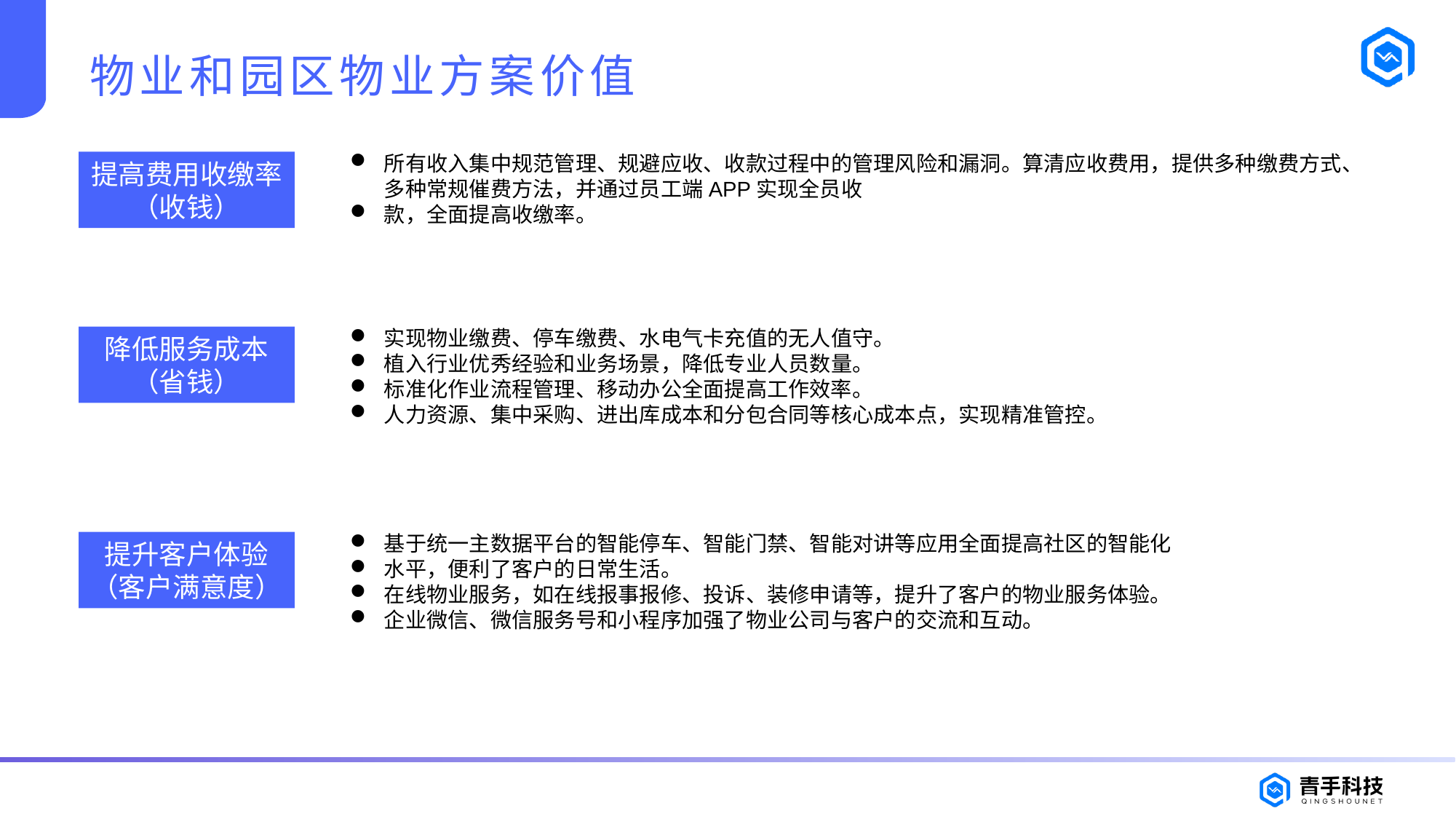

# 物业和园区物业方案价值
所有收入集中规范管理、规避应收、收款过程中的管理风险和漏洞。算清应收费用，提供多种缴费方式、多种常规催费方法，并通过员工端APP实现全员收
款，全面提高收缴率。
提高费用收缴率（收钱）
实现物业缴费、停车缴费、水电气卡充值的无人值守。
植入行业优秀经验和业务场景，降低专业人员数量。
标准化作业流程管理、移动办公全面提高工作效率。
人力资源、集中采购、进出库成本和分包合同等核心成本点，实现精准管控。
降低服务成本（省钱）
基于统一主数据平台的智能停车、智能门禁、智能对讲等应用全面提高社区的智能化
水平，便利了客户的日常生活。
在线物业服务，如在线报事报修、投诉、装修申请等，提升了客户的物业服务体验。
企业微信、微信服务号和小程序加强了物业公司与客户的交流和互动。
提升客户体验（客户满意度）